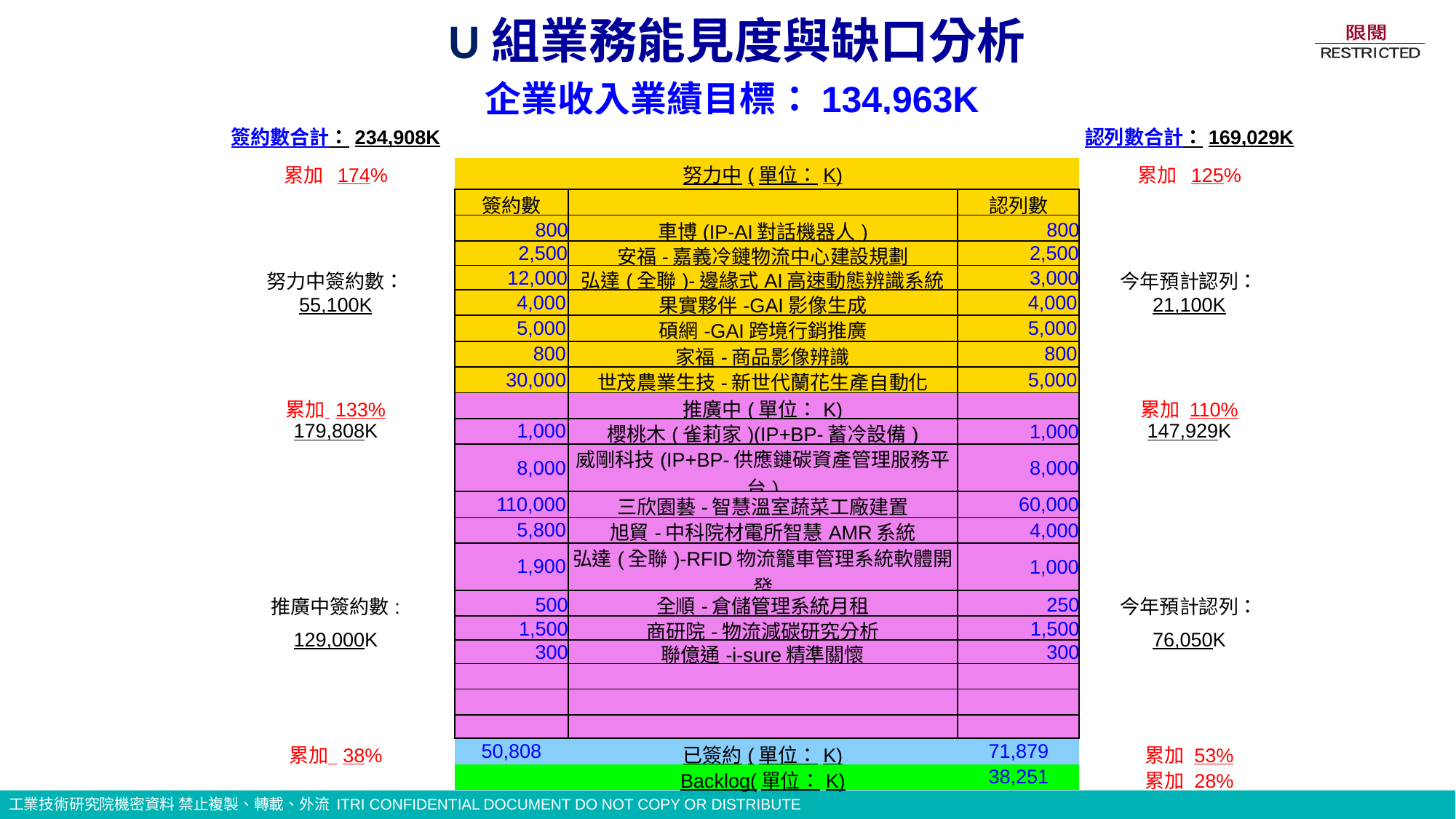

U組業務能見度與缺口分析
企業收入業績目標：134,963K
| 簽約數合計：234,908K |  |  |  | 認列數合計：169,029K |
| --- | --- | --- | --- | --- |
| 累加 174% |  | 努力中(單位：K) |  | 累加 125% |
| 努力中簽約數： 55,100K | 簽約數 |  | 認列數 | 今年預計認列： 21,100K |
|  | 800 | 車博(IP-AI對話機器人) | 800 |  |
|  | 2,500 | 安福-嘉義冷鏈物流中心建設規劃 | 2,500 |  |
|  | 12,000 | 弘達(全聯)-邊緣式AI高速動態辨識系統 | 3,000 |  |
|  | 4,000 | 果實夥伴-GAI影像生成 | 4,000 |  |
|  | 5,000 | 碩網-GAI跨境行銷推廣 | 5,000 |  |
|  | 800 | 家福-商品影像辨識 | 800 |  |
|  | 30,000 | 世茂農業生技-新世代蘭花生產自動化 | 5,000 |  |
| 累加 133% |  | 推廣中(單位：K) |  | 累加 110% |
| 179,808K | 1,000 | 櫻桃木(雀莉家)(IP+BP-蓄冷設備) | 1,000 | 147,929K |
|  | 8,000 | 威剛科技(IP+BP-供應鏈碳資產管理服務平台) | 8,000 |  |
|  | 110,000 | 三欣園藝-智慧溫室蔬菜工廠建置 | 60,000 |  |
|  | 5,800 | 旭貿-中科院材電所智慧AMR系統 | 4,000 |  |
|  | 1,900 | 弘達(全聯)-RFID物流籠車管理系統軟體開發 | 1,000 |  |
| 推廣中簽約數: | 500 | 全順-倉儲管理系統月租 | 250 | 今年預計認列： |
| 129,000K | 1,500 | 商研院-物流減碳研究分析 | 1,500 | 76,050K |
|  | 300 | 聯億通-i-sure精準關懷 | 300 |  |
|  |  |  |  |  |
|  |  |  |  |  |
|  |  |  |  |  |
| 累加 38% | 50,808 | 已簽約(單位：K) | 71,879 | 累加 53% |
|  |  | Backlog(單位：K) | 38,251 | 累加 28% |